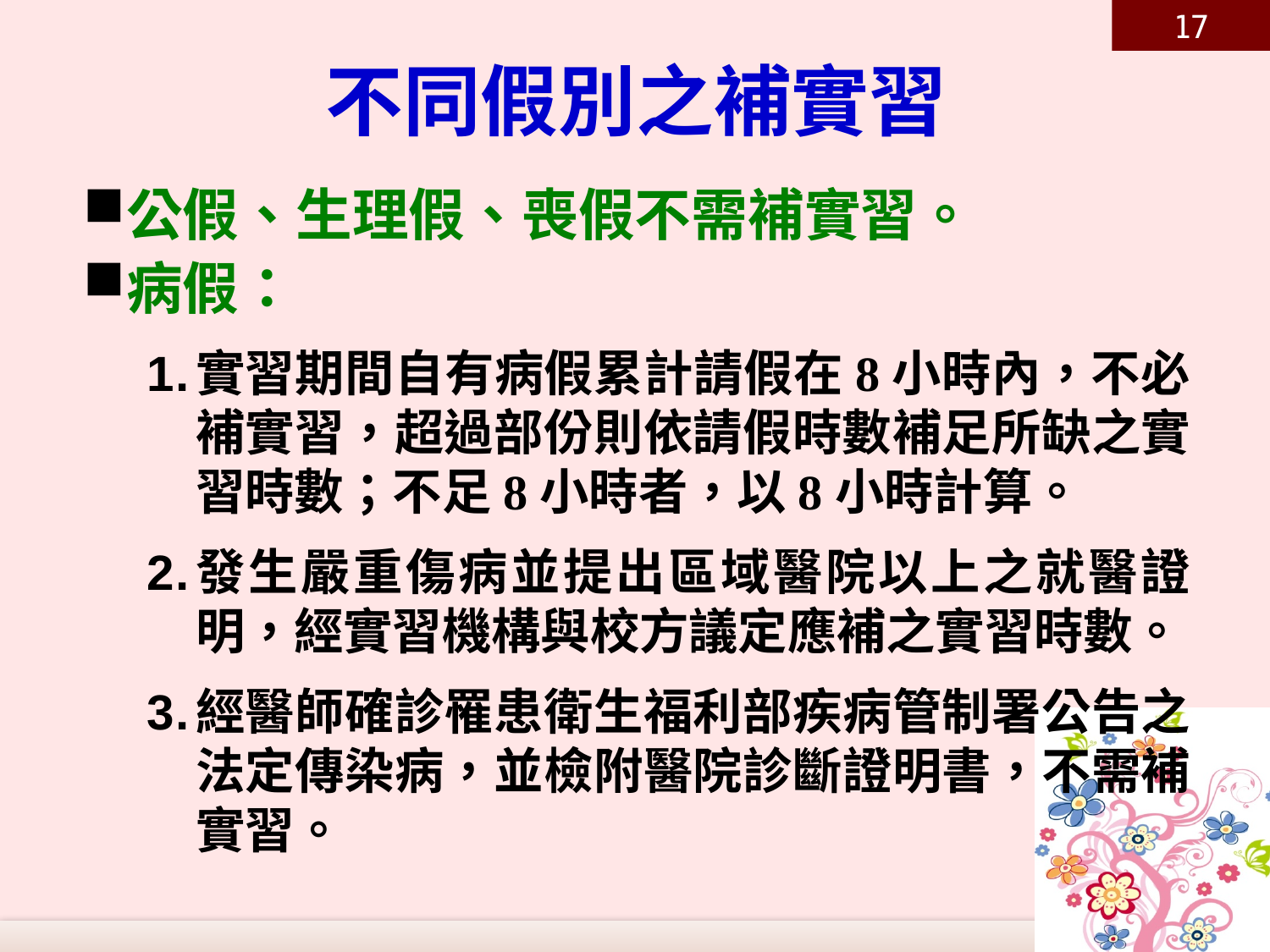

17
# 不同假別之補實習
公假、生理假、喪假不需補實習。
病假：
實習期間自有病假累計請假在8小時內，不必補實習，超過部份則依請假時數補足所缺之實習時數；不足8小時者，以8小時計算。
發生嚴重傷病並提出區域醫院以上之就醫證明，經實習機構與校方議定應補之實習時數。
經醫師確診罹患衛生福利部疾病管制署公告之法定傳染病，並檢附醫院診斷證明書，不需補實習。